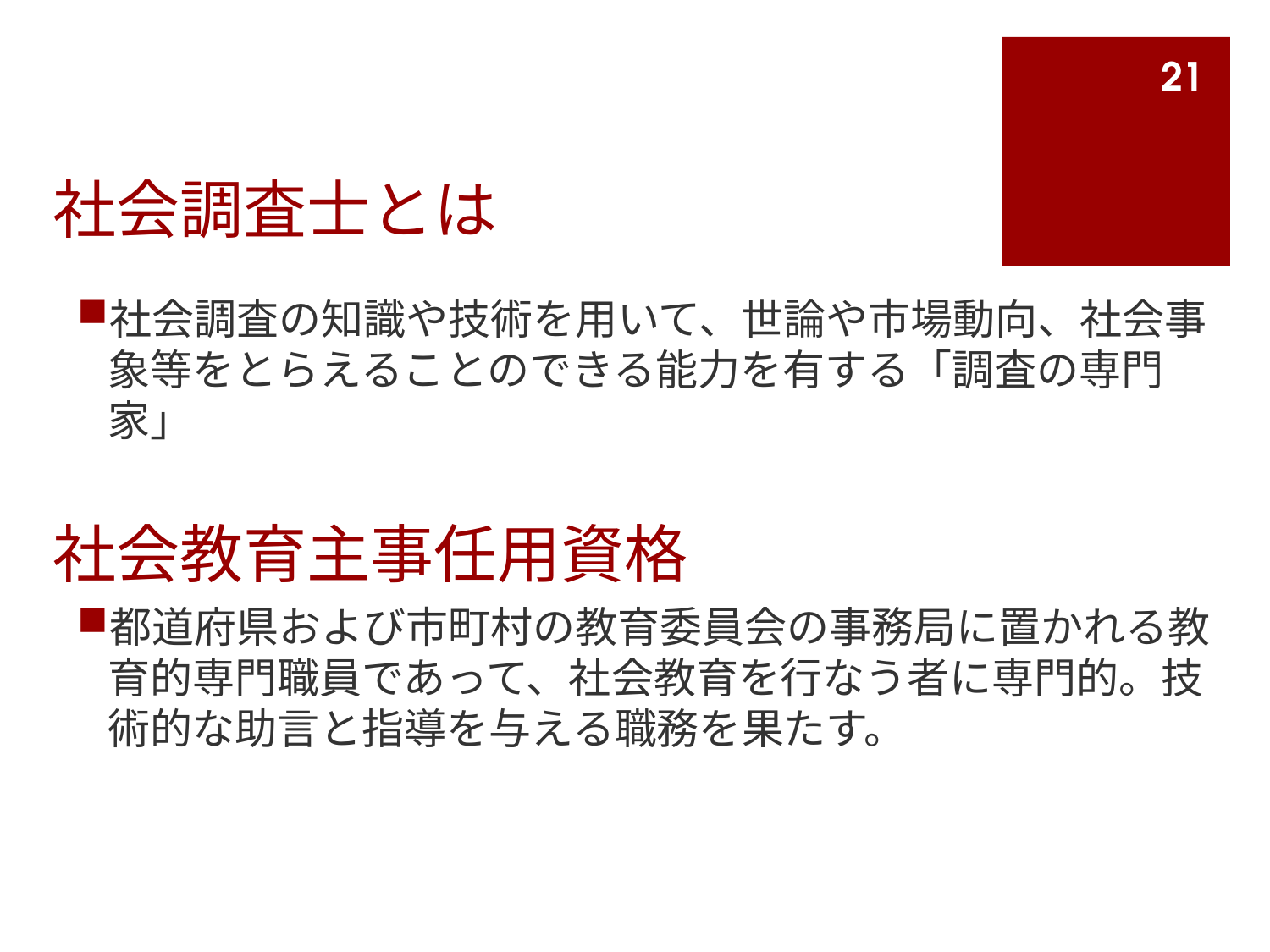

21
# 社会調査士とは
社会調査の知識や技術を用いて、世論や市場動向、社会事象等をとらえることのできる能力を有する「調査の専門家」
社会教育主事任用資格
都道府県および市町村の教育委員会の事務局に置かれる教育的専門職員であって、社会教育を行なう者に専門的。技術的な助言と指導を与える職務を果たす。